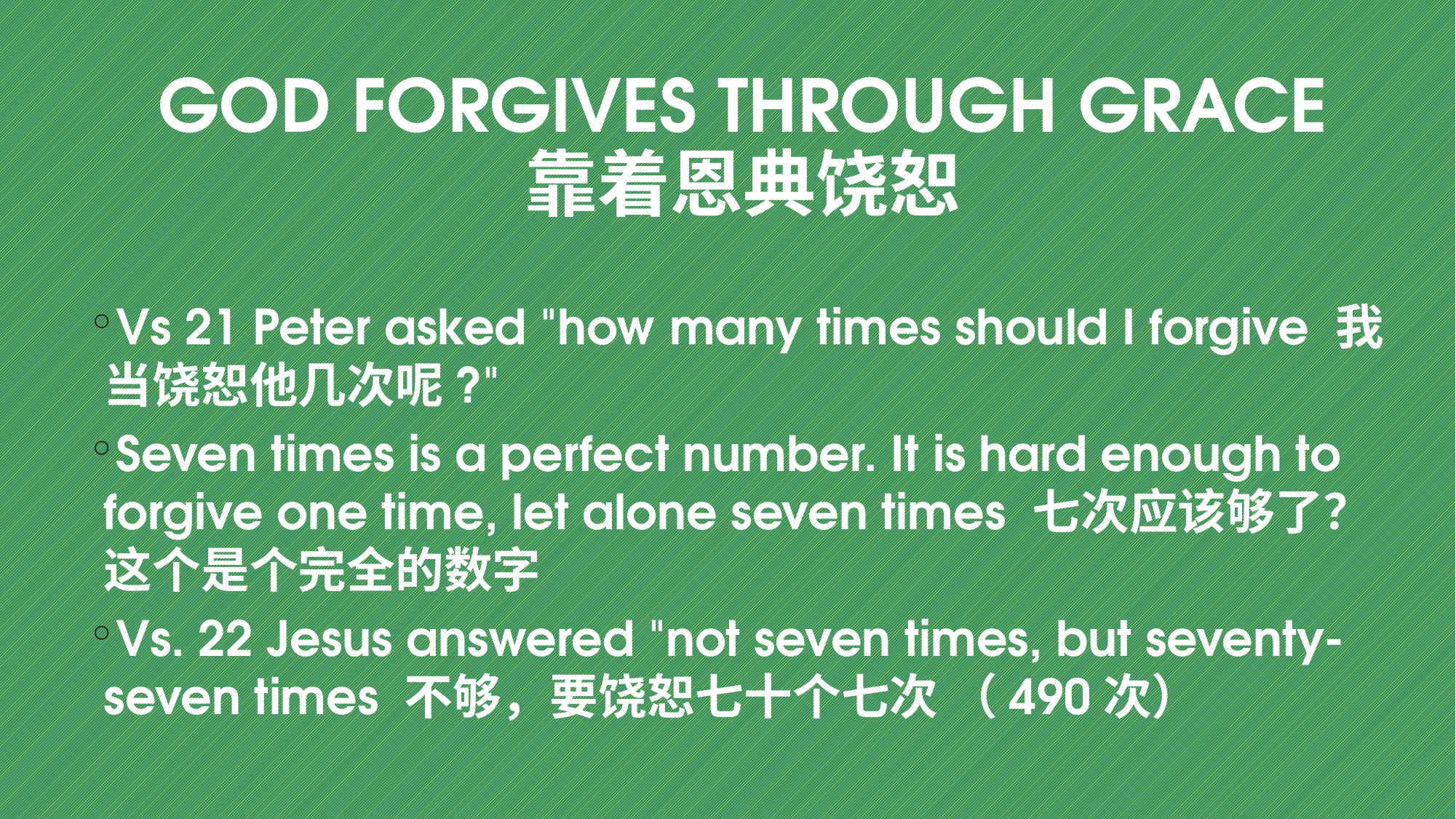

# GOD FORGIVES THROUGH GRACE 靠着恩典饶恕
Vs 21 Peter asked "how many times should I forgive 我当饶恕他几次呢?"
Seven times is a perfect number. It is hard enough to forgive one time, let alone seven times 七次应该够了？这个是个完全的数字
Vs. 22 Jesus answered "not seven times, but seventy-seven times 不够，要饶恕七十个七次 （490次）